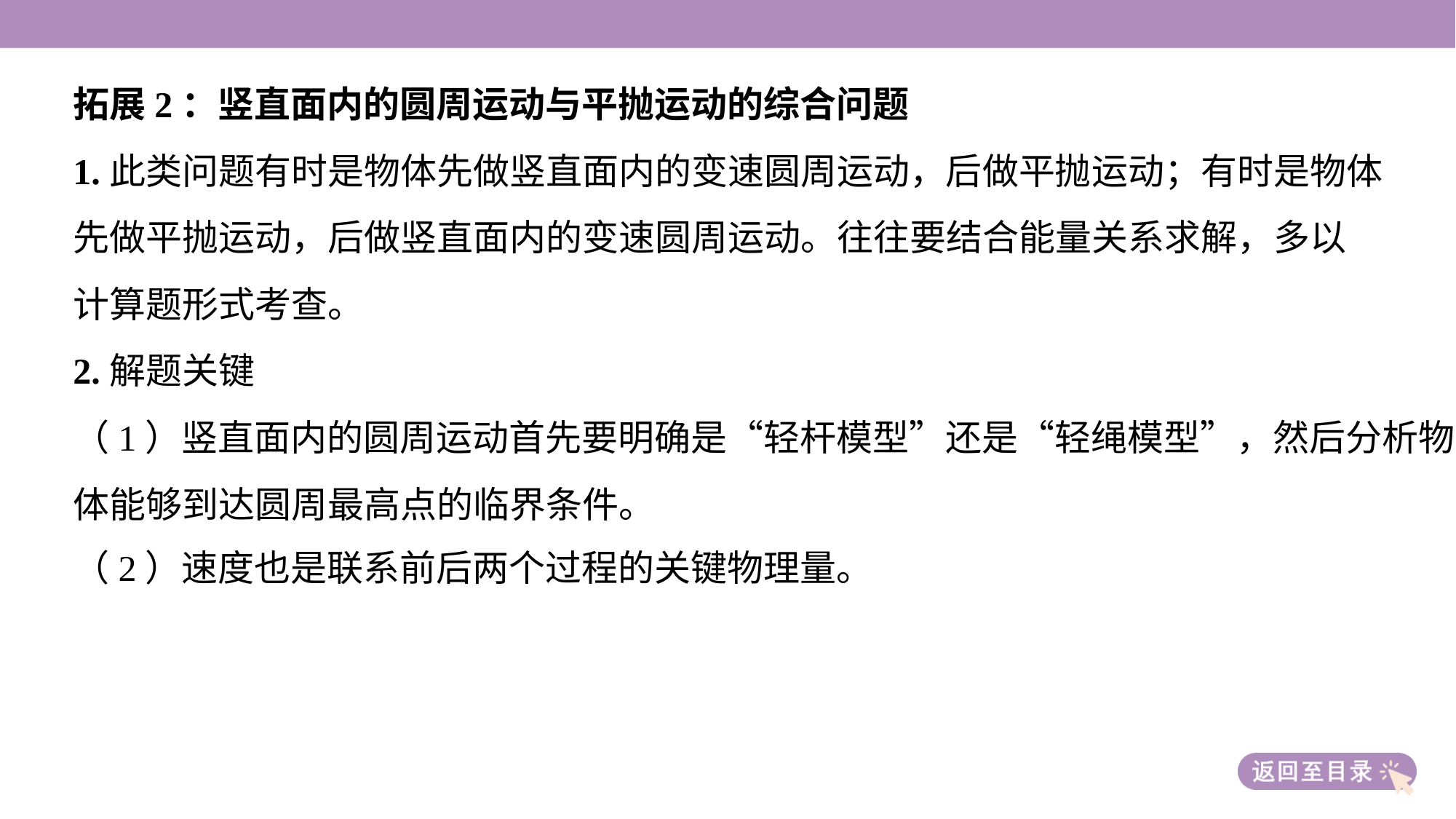

拓展2：竖直面内的圆周运动与平抛运动的综合问题
1.此类问题有时是物体先做竖直面内的变速圆周运动，后做平抛运动；有时是物体
先做平抛运动，后做竖直面内的变速圆周运动。往往要结合能量关系求解，多以
计算题形式考查。
2.解题关键
（1）竖直面内的圆周运动首先要明确是“轻杆模型”还是“轻绳模型”，然后分析物
体能够到达圆周最高点的临界条件。
（2）速度也是联系前后两个过程的关键物理量。